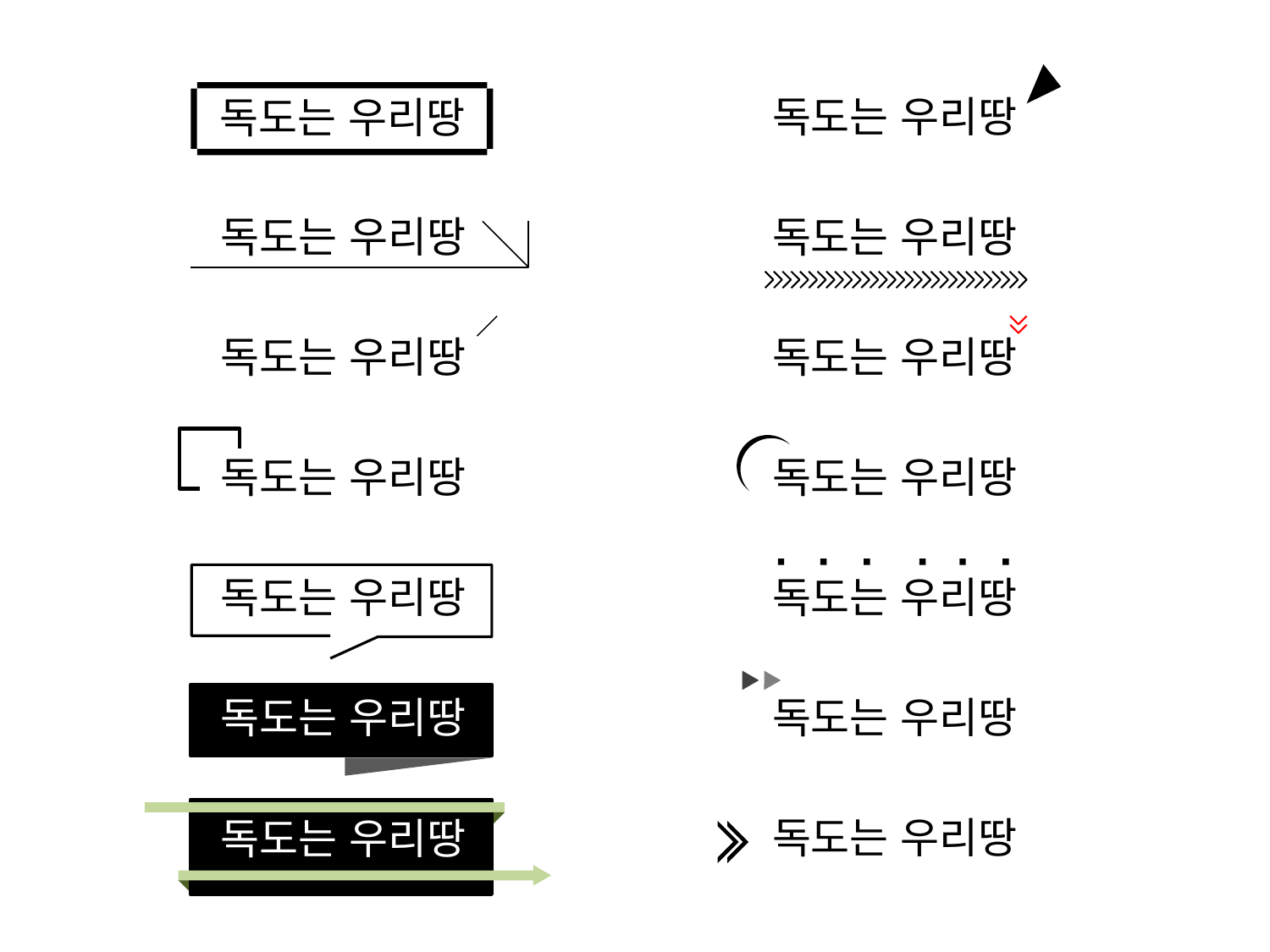

독도는 우리땅
독도는 우리땅

독도는 우리땅
독도는 우리땅

독도는 우리땅
독도는 우리땅

독도는 우리땅
독도는 우리땅

독도는 우리땅
독도는 우리땅

독도는 우리땅
독도는 우리땅

독도는 우리땅
독도는 우리땅